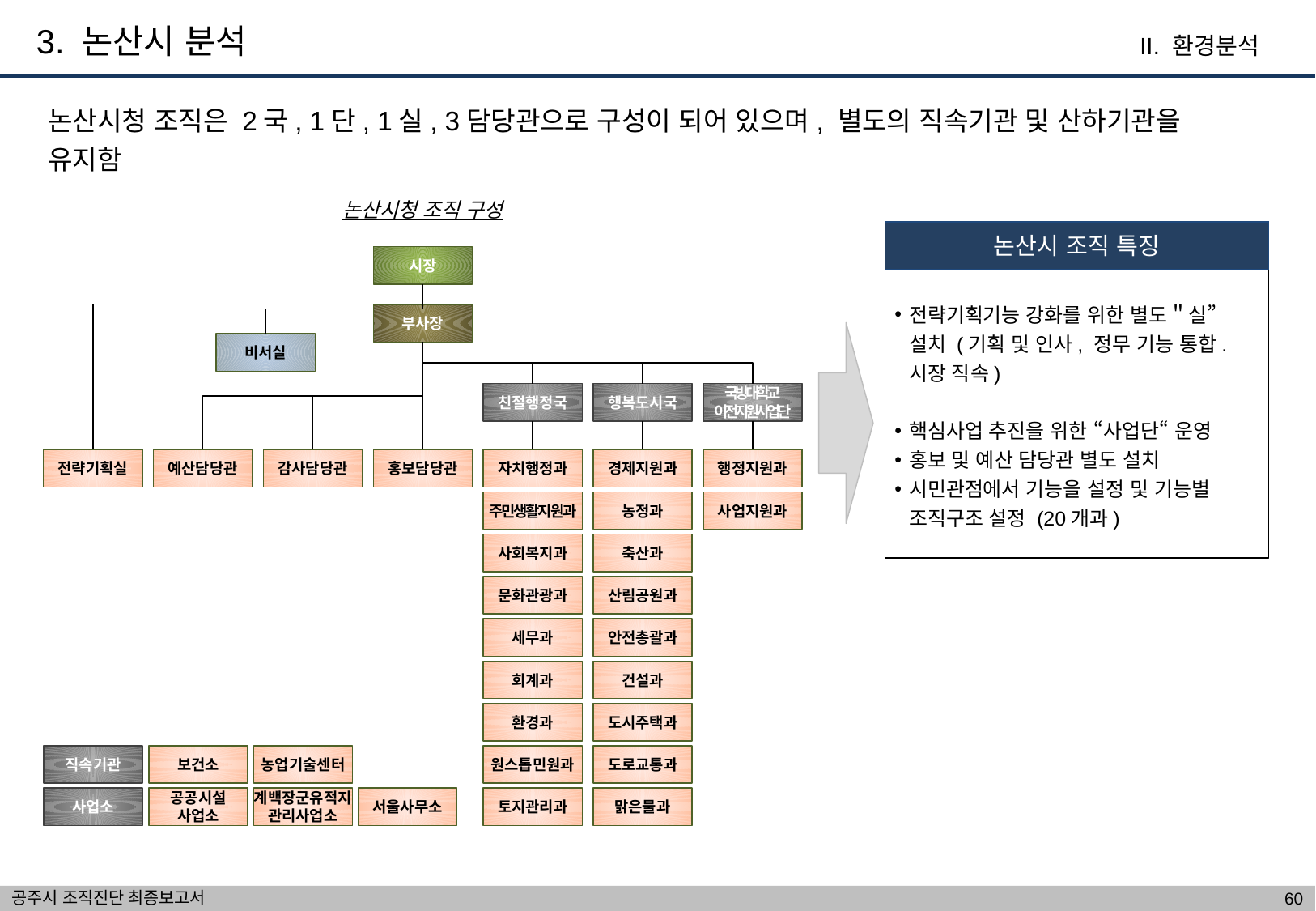

3. 논산시 분석
II. 환경분석
논산시청 조직은 2국, 1단, 1실, 3담당관으로 구성이 되어 있으며, 별도의 직속기관 및 산하기관을
유지함
논산시청 조직 구성
논산시 조직 특징
시장
전략기획기능 강화를 위한 별도＂실” 설치 (기획 및 인사, 정무 기능 통합.시장 직속)

핵심사업 추진을 위한 “사업단“ 운영
홍보 및 예산 담당관 별도 설치
시민관점에서 기능을 설정 및 기능별 조직구조 설정 (20개과)
부사장

비서실
친절행정국
행복도시국
국방대학교
이전지원사업단
전략기획실
예산담당관
감사담당관
홍보담당관
자치행정과
경제지원과
행정지원과
주민생활지원과
농정과
사업지원과
사회복지과
축산과
문화관광과
산림공원과
세무과
안전총괄과
회계과
건설과
환경과
도시주택과
직속기관
보건소
농업기술센터
원스톱민원과
도로교통과
사업소
공공시설
사업소
계백장군유적지관리사업소
서울사무소
토지관리과
맑은물과